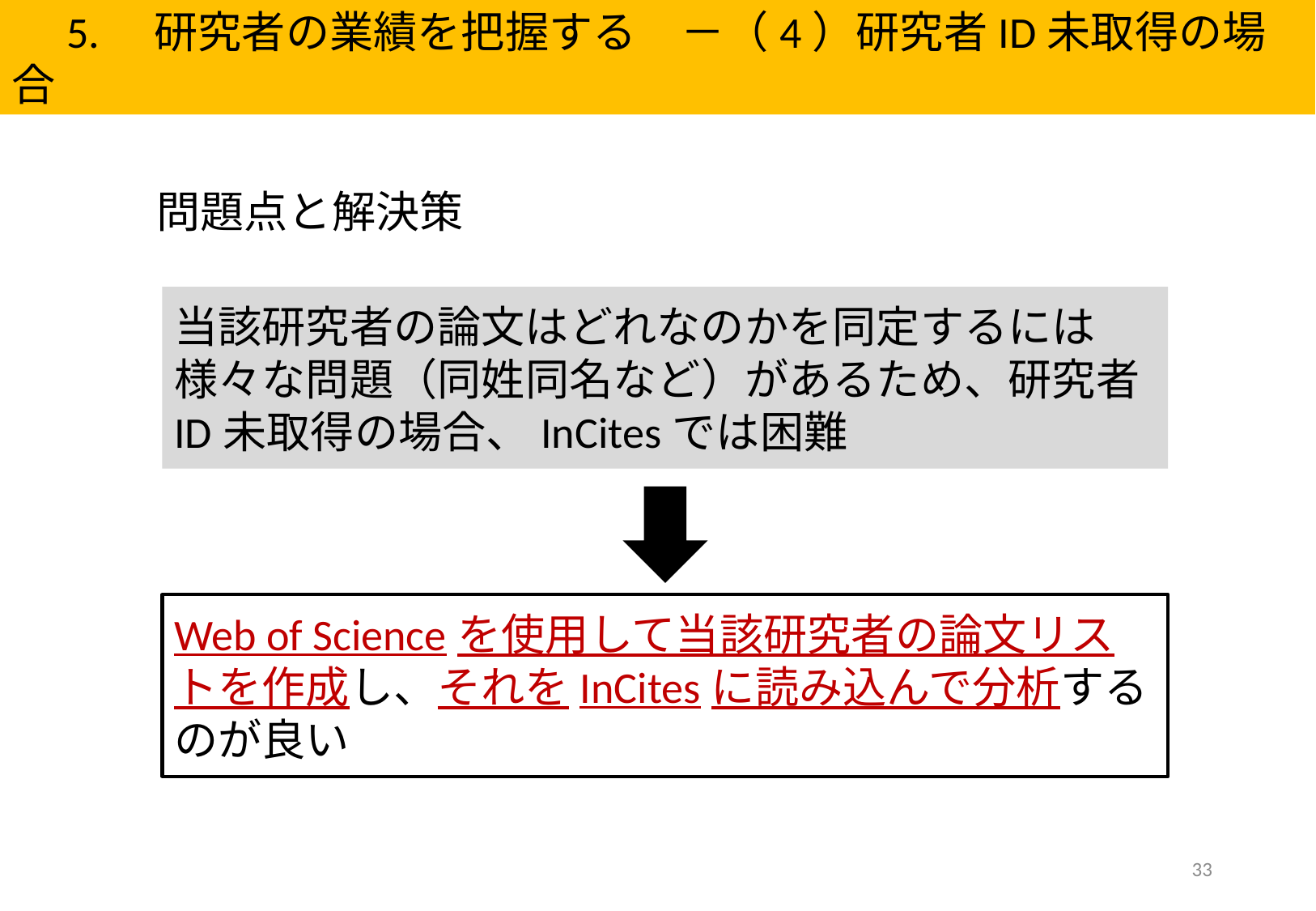

5.　研究者の業績を把握する　－（4）研究者ID未取得の場合
問題点と解決策
当該研究者の論文はどれなのかを同定するには様々な問題（同姓同名など）があるため、研究者ID未取得の場合、InCitesでは困難

Web of Scienceを使用して当該研究者の論文リストを作成し、それをInCitesに読み込んで分析するのが良い
33